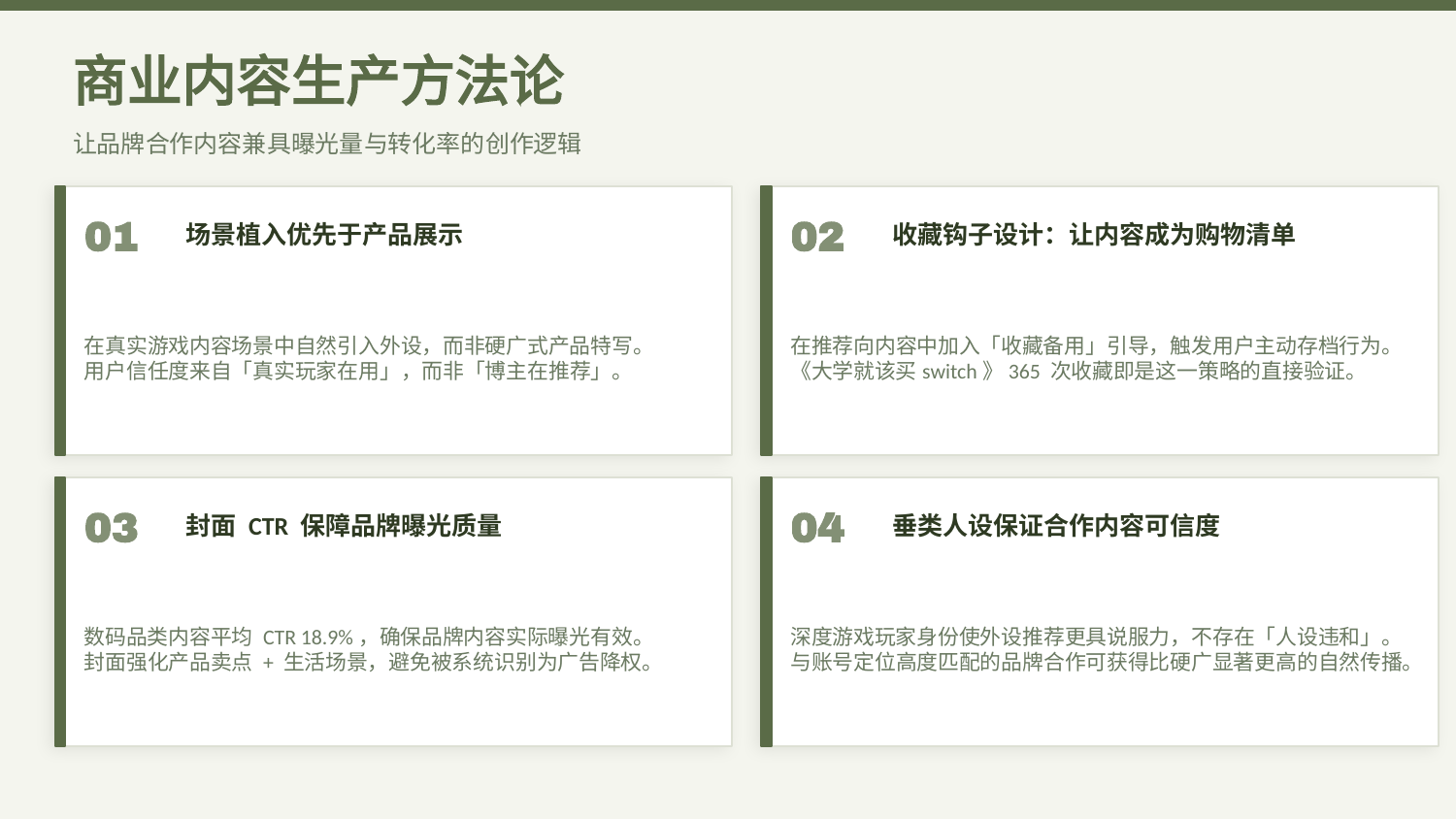

商业内容生产方法论
让品牌合作内容兼具曝光量与转化率的创作逻辑

01
场景植入优先于产品展示
02
收藏钩子设计：让内容成为购物清单
在真实游戏内容场景中自然引入外设，而非硬广式产品特写。
用户信任度来自「真实玩家在用」，而非「博主在推荐」。
在推荐向内容中加入「收藏备用」引导，触发用户主动存档行为。
《大学就该买switch》365 次收藏即是这一策略的直接验证。

03
封面 CTR 保障品牌曝光质量
04
垂类人设保证合作内容可信度
数码品类内容平均 CTR 18.9%，确保品牌内容实际曝光有效。
封面强化产品卖点 + 生活场景，避免被系统识别为广告降权。
深度游戏玩家身份使外设推荐更具说服力，不存在「人设违和」。
与账号定位高度匹配的品牌合作可获得比硬广显著更高的自然传播。